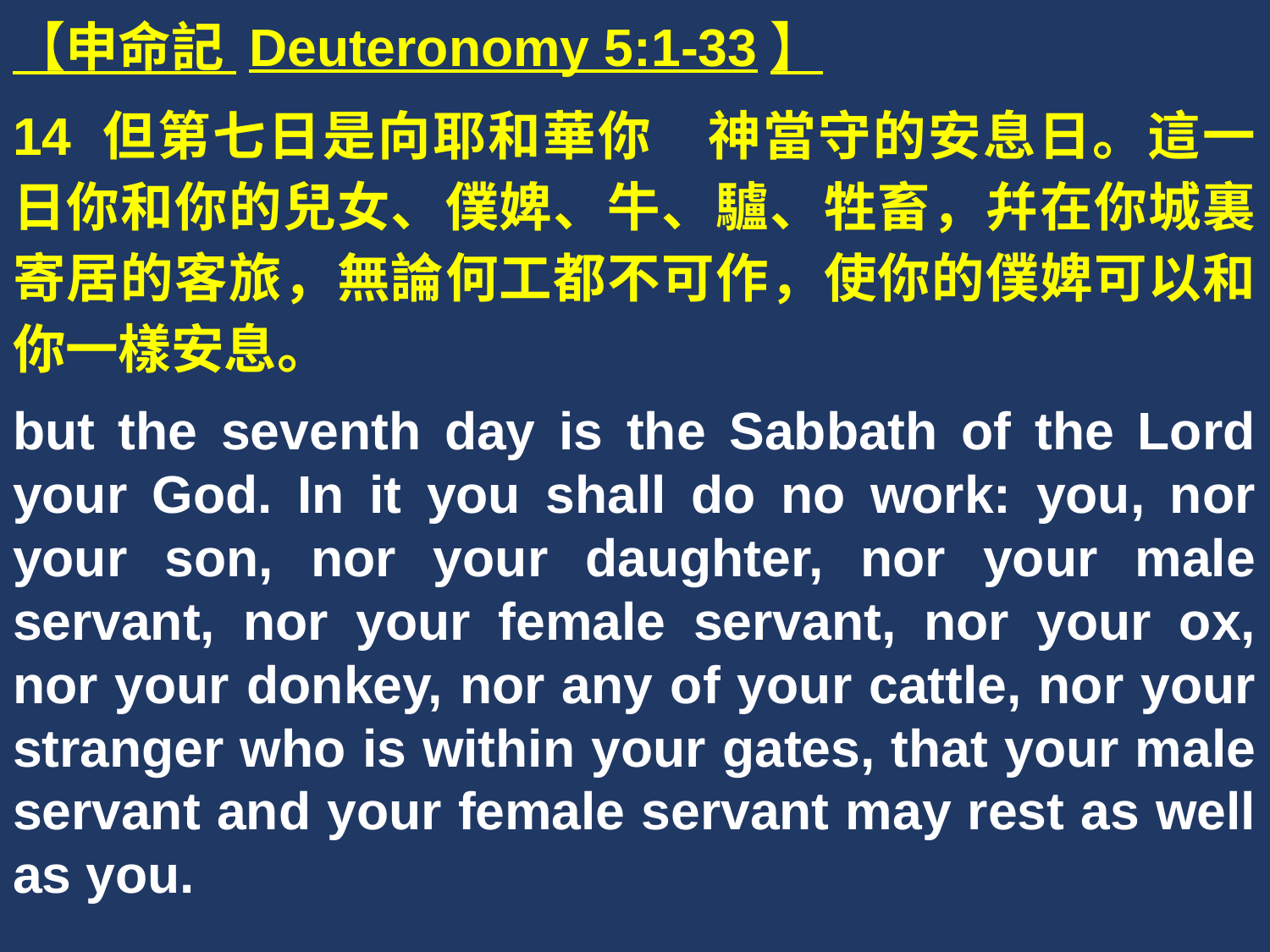

【申命記 Deuteronomy 5:1-33】
14 但第七日是向耶和華你　神當守的安息日。這一日你和你的兒女、僕婢、牛、驢、牲畜，幷在你城裏寄居的客旅，無論何工都不可作，使你的僕婢可以和你一樣安息。
but the seventh day is the Sabbath of the Lord your God. In it you shall do no work: you, nor your son, nor your daughter, nor your male servant, nor your female servant, nor your ox, nor your donkey, nor any of your cattle, nor your stranger who is within your gates, that your male servant and your female servant may rest as well as you.